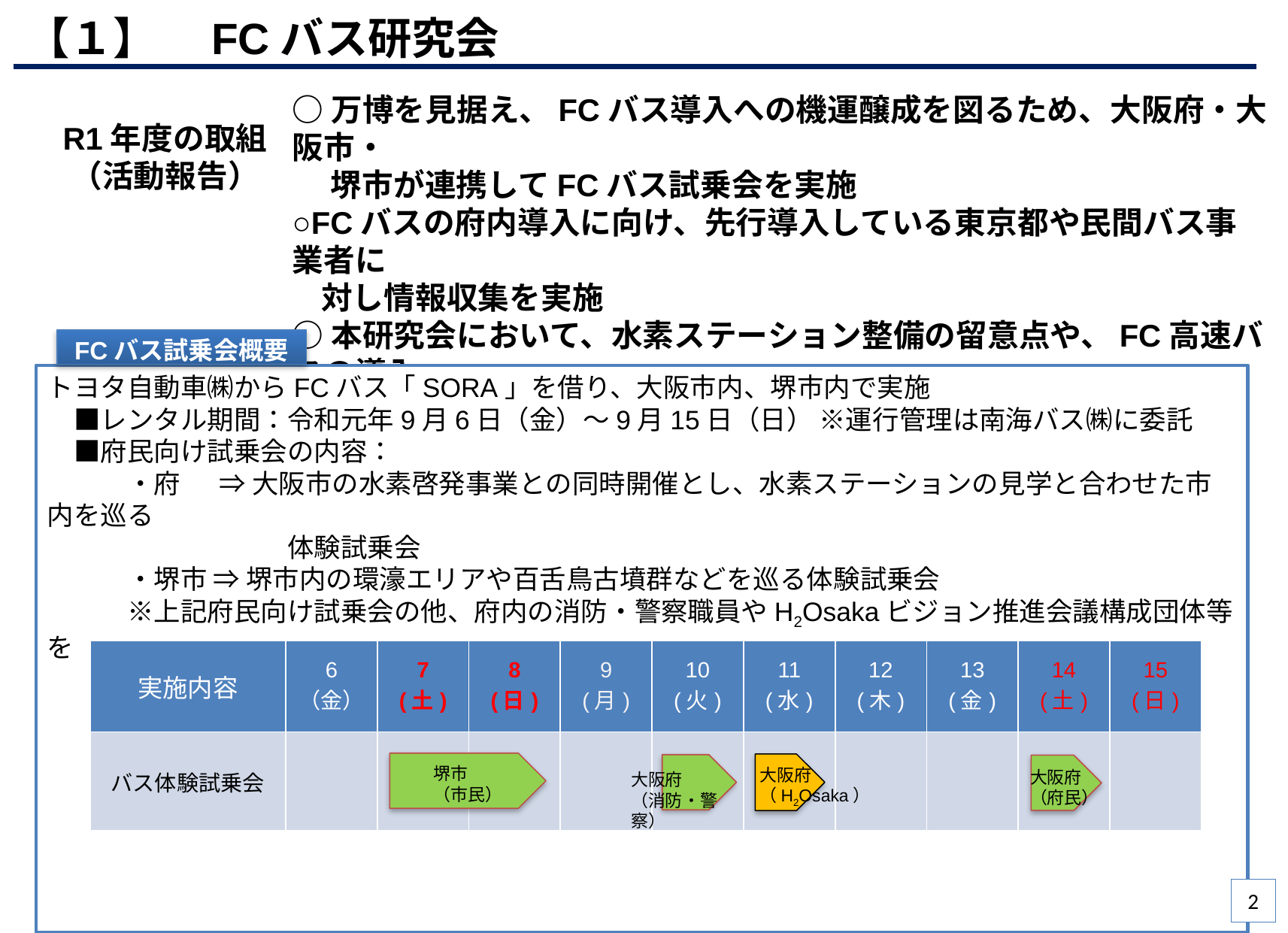

【１】　FCバス研究会
○万博を見据え、FCバス導入への機運醸成を図るため、大阪府・大阪市・
　 堺市が連携してFCバス試乗会を実施
○FCバスの府内導入に向け、先行導入している東京都や民間バス事業者に
   対し情報収集を実施
○本研究会において、水素ステーション整備の留意点や、FC高速バスの導入
　 可能性等について意見交換を実施
R1年度の取組
（活動報告）
FCバス試乗会概要
トヨタ自動車㈱からFCバス「SORA」を借り、大阪市内、堺市内で実施
　■レンタル期間：令和元年9月6日（金）～9月15日（日） ※運行管理は南海バス㈱に委託
　■府民向け試乗会の内容：
　　　・府　  ⇒ 大阪市の水素啓発事業との同時開催とし、水素ステーションの見学と合わせた市内を巡る
　　　　　　　　　体験試乗会
　　　・堺市 ⇒ 堺市内の環濠エリアや百舌鳥古墳群などを巡る体験試乗会
　　　※上記府民向け試乗会の他、府内の消防・警察職員やH2Osakaビジョン推進会議構成団体等を
　　　　　対象とした体験試乗会

| 実施内容 | 6 （金） | 7 (土) | 8 (日) | 9 (月) | 10 (火) | 11 (水) | 12 (木) | 13 (金) | 14 (土) | 15 (日) |
| --- | --- | --- | --- | --- | --- | --- | --- | --- | --- | --- |
| バス体験試乗会 |  |  |  |  |  |  |  |  |  |  |

堺市
（市民）
大阪府
（H2Osaka）
大阪府
（府民）
大阪府
（消防・警察）
2